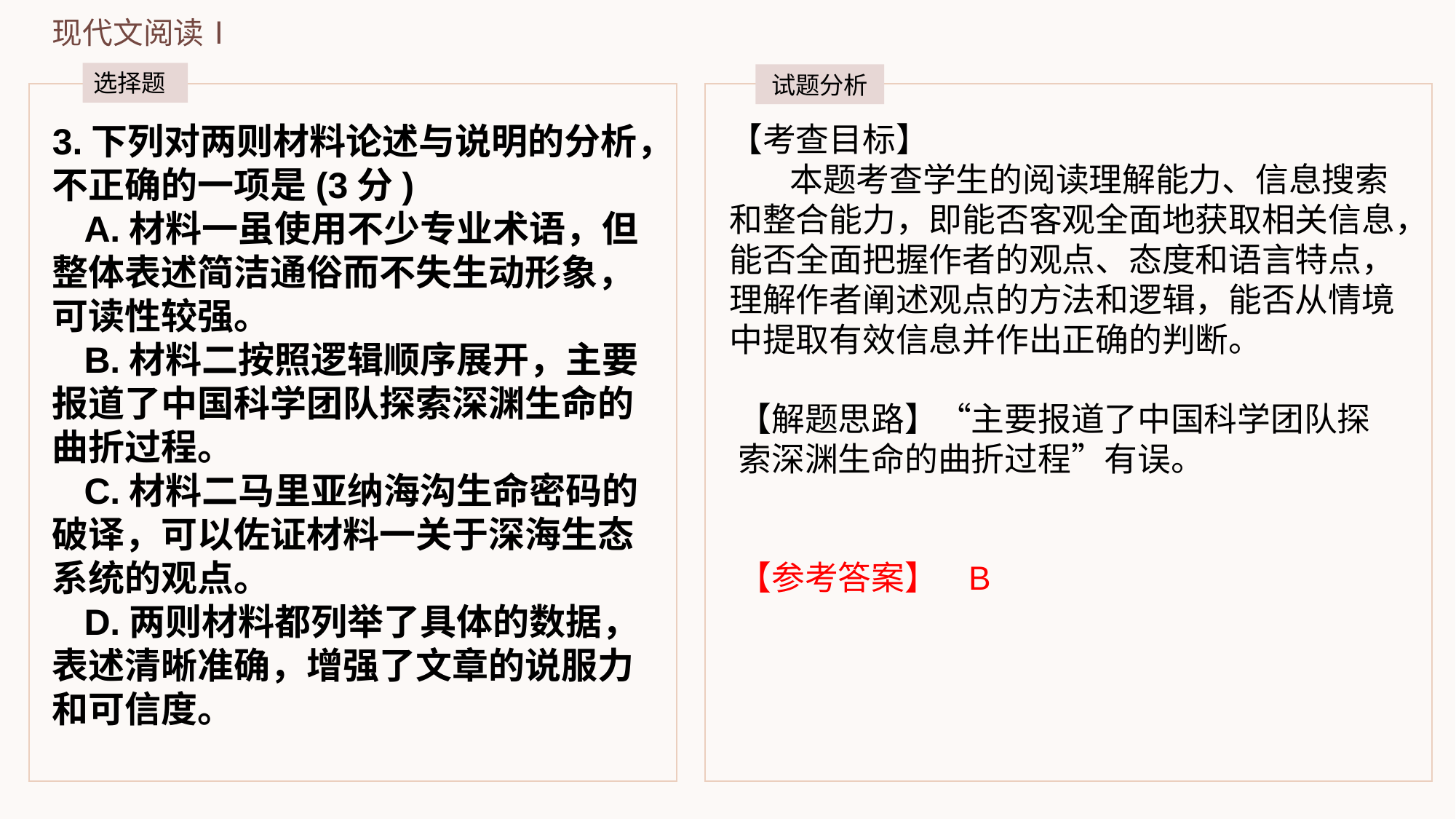

现代文阅读Ⅰ
选择题
试题分析

3.下列对两则材料论述与说明的分析，不正确的一项是(3分)
A.材料一虽使用不少专业术语，但整体表述简洁通俗而不失生动形象，可读性较强。
B.材料二按照逻辑顺序展开，主要报道了中国科学团队探索深渊生命的曲折过程。
C.材料二马里亚纳海沟生命密码的破译，可以佐证材料一关于深海生态系统的观点。
D.两则材料都列举了具体的数据，表述清晰准确，增强了文章的说服力和可信度。
【考查目标】
       本题考查学生的阅读理解能力、信息搜索和整合能力，即能否客观全面地获取相关信息，能否全面把握作者的观点、态度和语言特点，理解作者阐述观点的方法和逻辑，能否从情境中提取有效信息并作出正确的判断。
【解题思路】“主要报道了中国科学团队探索深渊生命的曲折过程”有误。

【参考答案】   B